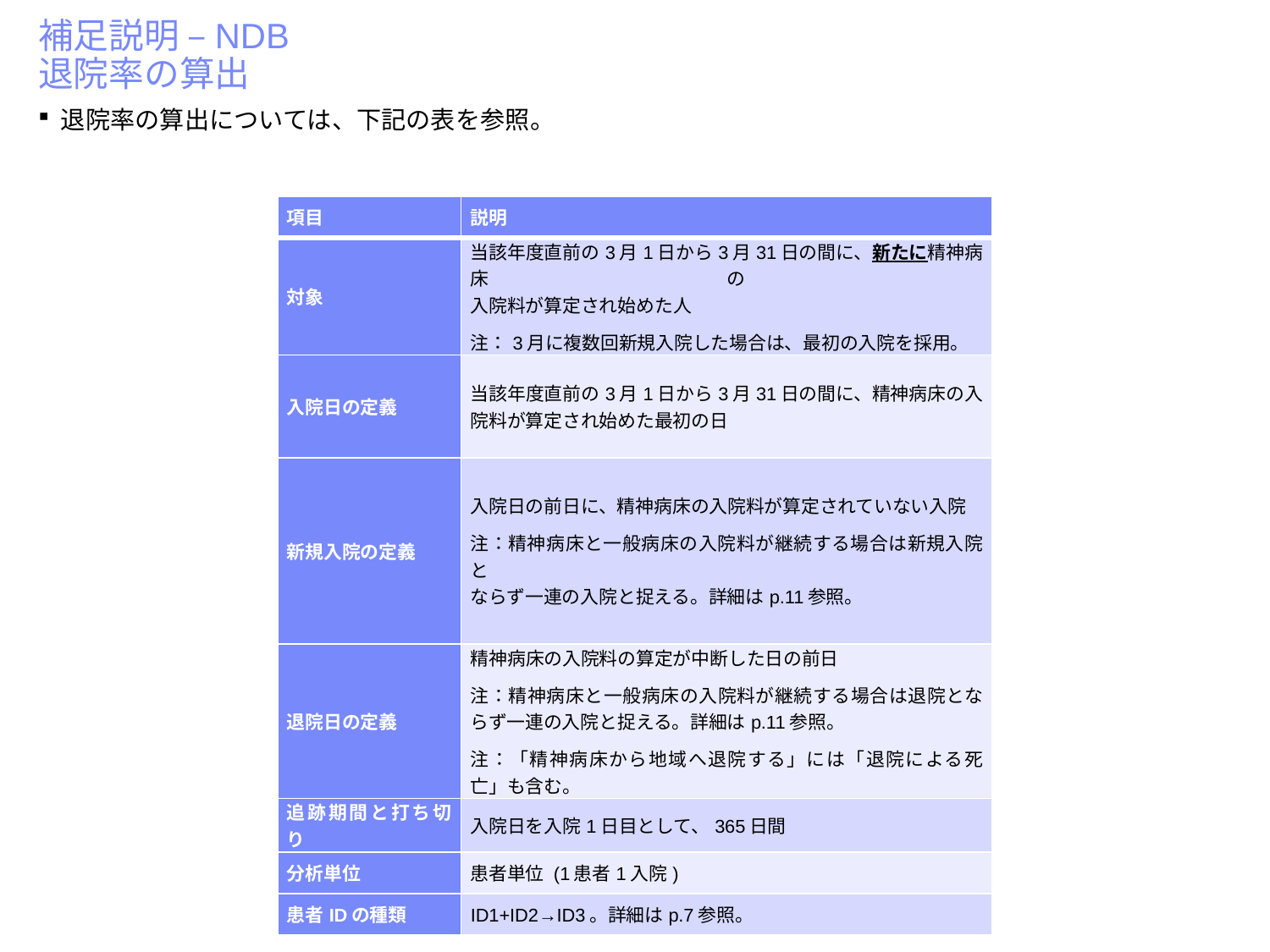

# 補足説明 –NDB 退院率の算出
 退院率の算出については、下記の表を参照。
| 項目 | 説明 |
| --- | --- |
| 対象 | 当該年度直前の3月1日から3月31日の間に、新たに精神病床の 入院料が算定され始めた人 注：3月に複数回新規入院した場合は、最初の入院を採用。 |
| 入院日の定義 | 当該年度直前の3月1日から3月31日の間に、精神病床の入院料が算定され始めた最初の日 |
| 新規入院の定義 | 入院日の前日に、精神病床の入院料が算定されていない入院 注：精神病床と一般病床の入院料が継続する場合は新規入院と ならず一連の入院と捉える。詳細はp.11参照。 |
| 退院日の定義 | 精神病床の入院料の算定が中断した日の前日 注：精神病床と一般病床の入院料が継続する場合は退院とならず一連の入院と捉える。詳細はp.11参照。 注：「精神病床から地域へ退院する」には「退院による死亡」も含む。 |
| 追跡期間と打ち切り | 入院日を入院1日目として、365日間 |
| 分析単位 | 患者単位 (1患者1入院) |
| 患者IDの種類 | ID1+ID2→ID3。詳細はp.7参照。 |